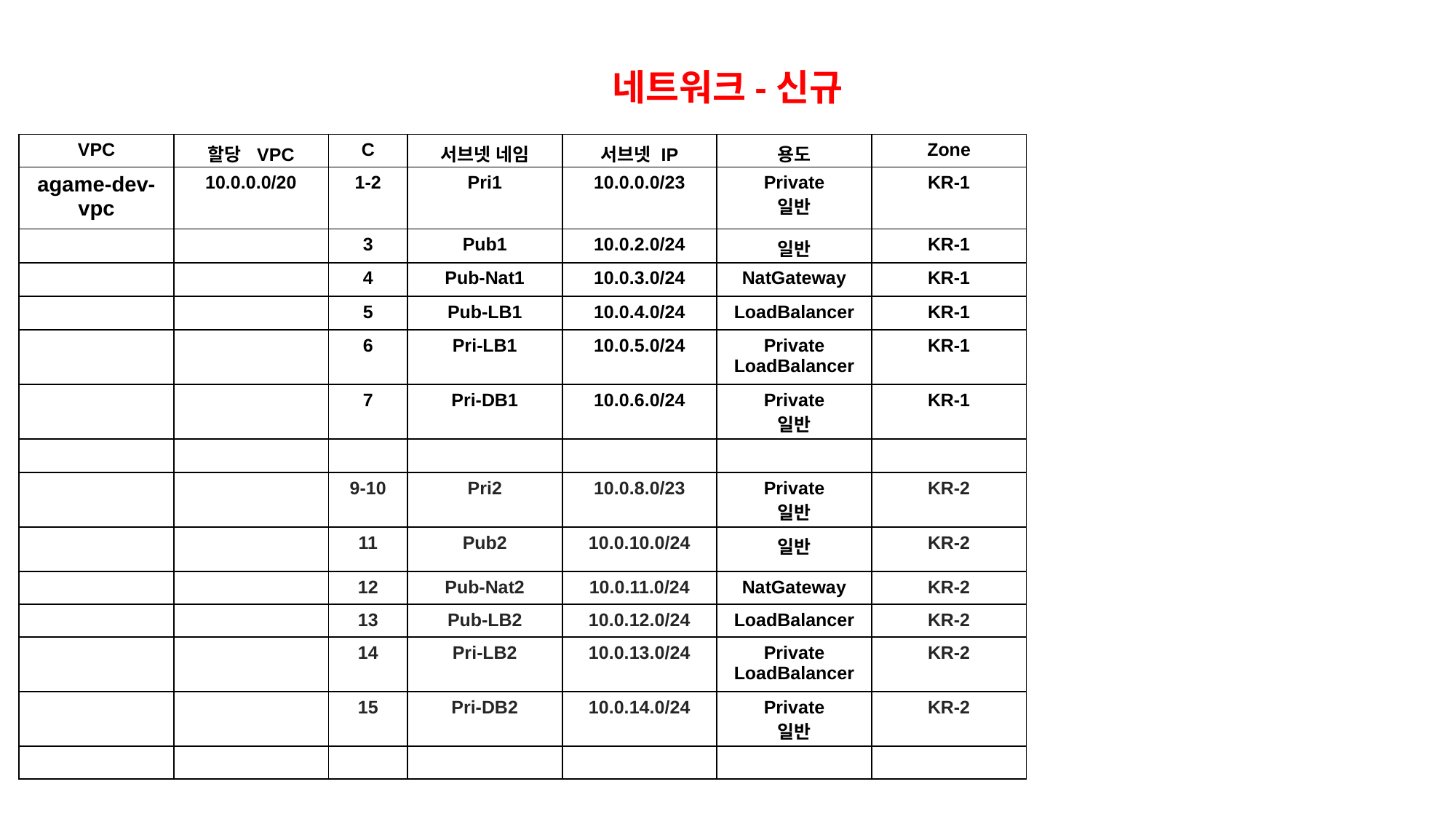

네트워크-신규
| VPC | 할당 VPC | C | 서브넷 네임 | 서브넷 IP | 용도 | Zone |
| --- | --- | --- | --- | --- | --- | --- |
| agame-dev-vpc | 10.0.0.0/20 | 1-2 | Pri1 | 10.0.0.0/23 | Private 일반 | KR-1 |
|  |  | 3 | Pub1 | 10.0.2.0/24 | 일반 | KR-1 |
|  |  | 4 | Pub-Nat1 | 10.0.3.0/24 | NatGateway | KR-1 |
|  |  | 5 | Pub-LB1 | 10.0.4.0/24 | LoadBalancer | KR-1 |
|  |  | 6 | Pri-LB1 | 10.0.5.0/24 | Private LoadBalancer | KR-1 |
|  |  | 7 | Pri-DB1 | 10.0.6.0/24 | Private 일반 | KR-1 |
|  |  |  |  |  |  |  |
|  |  | 9-10 | Pri2 | 10.0.8.0/23 | Private 일반 | KR-2 |
|  |  | 11 | Pub2 | 10.0.10.0/24 | 일반 | KR-2 |
|  |  | 12 | Pub-Nat2 | 10.0.11.0/24 | NatGateway | KR-2 |
|  |  | 13 | Pub-LB2 | 10.0.12.0/24 | LoadBalancer | KR-2 |
|  |  | 14 | Pri-LB2 | 10.0.13.0/24 | Private LoadBalancer | KR-2 |
|  |  | 15 | Pri-DB2 | 10.0.14.0/24 | Private 일반 | KR-2 |
|  |  |  |  |  |  |  |